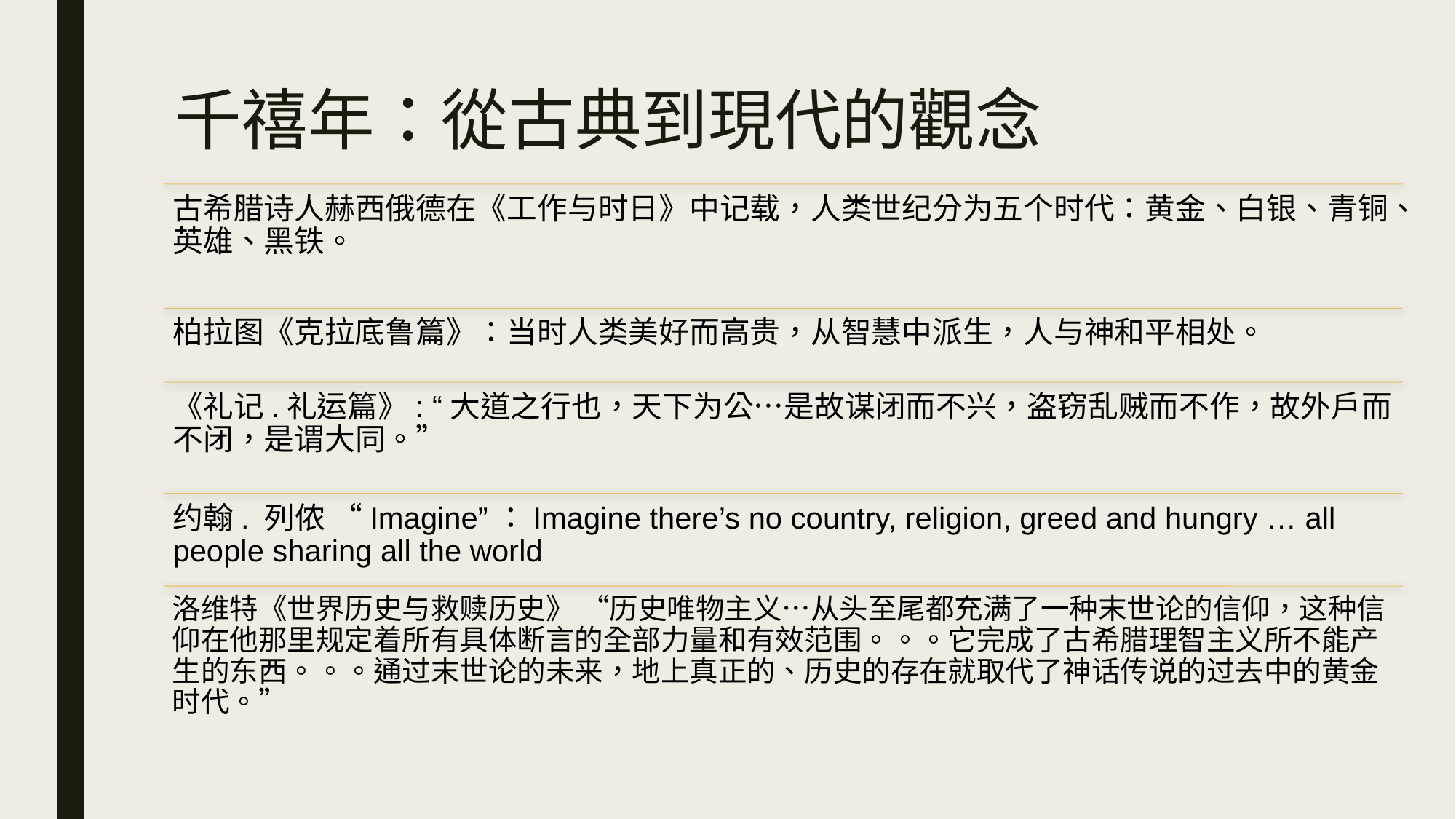

# 千禧年：從古典到現代的觀念
古希腊诗人赫西俄德在《工作与时日》中记载，人类世纪分为五个时代：黄金、白银、青铜、英雄、黑铁。
柏拉图《克拉底鲁篇》：当时人类美好而高贵，从智慧中派生，人与神和平相处。
《礼记.礼运篇》: “大道之行也，天下为公…是故谋闭而不兴，盗窃乱贼而不作，故外户而不闭，是谓大同。”
约翰. 列侬 “Imagine”：Imagine there’s no country, religion, greed and hungry … all people sharing all the world
洛维特《世界历史与救赎历史》 “历史唯物主义…从头至尾都充满了一种末世论的信仰，这种信仰在他那里规定着所有具体断言的全部力量和有效范围。。。它完成了古希腊理智主义所不能产生的东西。。。通过末世论的未来，地上真正的、历史的存在就取代了神话传说的过去中的黄金时代。”